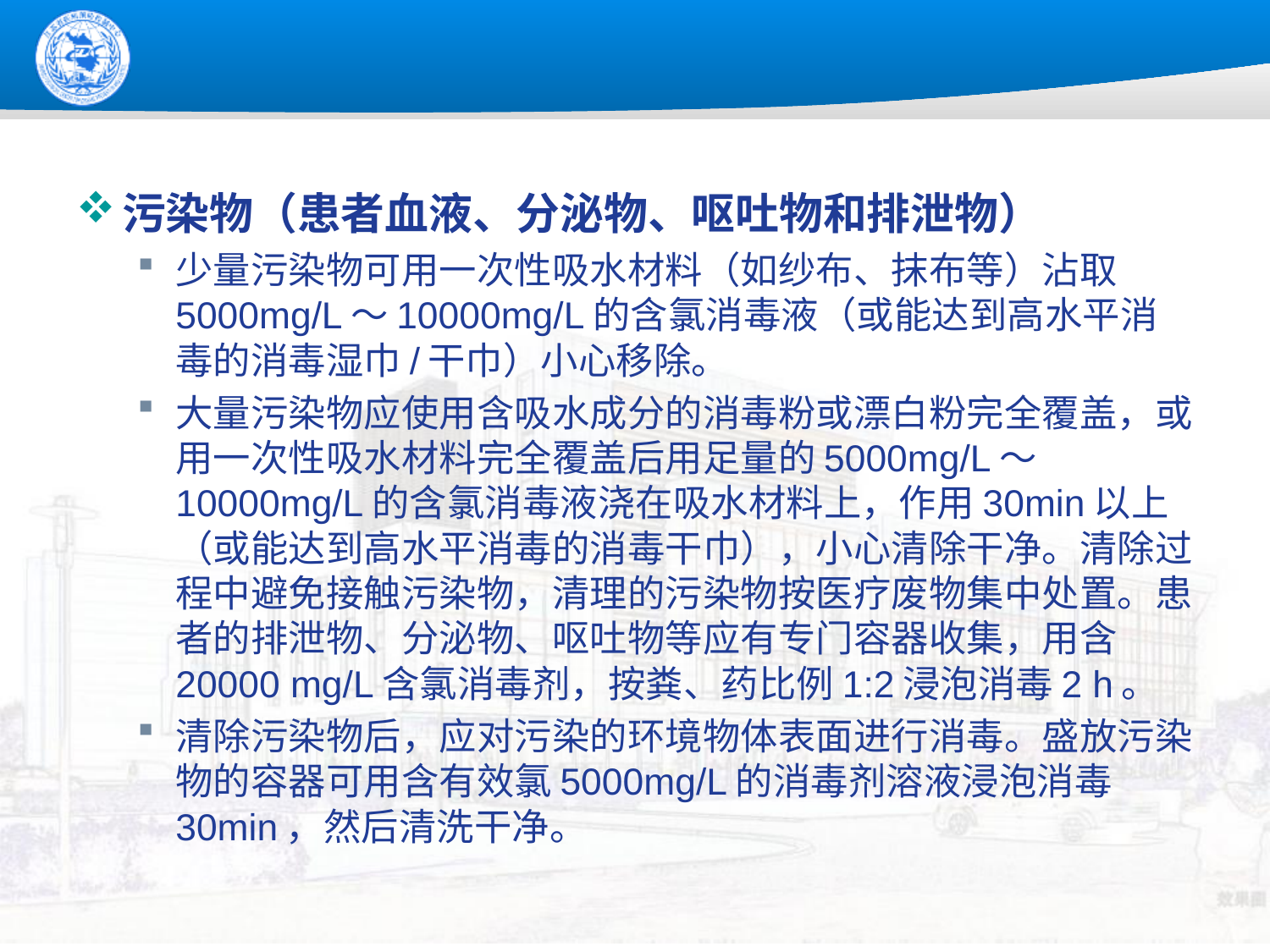

#
污染物（患者血液、分泌物、呕吐物和排泄物）
少量污染物可用一次性吸水材料（如纱布、抹布等）沾取5000mg/L～10000mg/L的含氯消毒液（或能达到高水平消毒的消毒湿巾/干巾）小心移除。
大量污染物应使用含吸水成分的消毒粉或漂白粉完全覆盖，或用一次性吸水材料完全覆盖后用足量的5000mg/L～10000mg/L的含氯消毒液浇在吸水材料上，作用30min以上（或能达到高水平消毒的消毒干巾），小心清除干净。清除过程中避免接触污染物，清理的污染物按医疗废物集中处置。患者的排泄物、分泌物、呕吐物等应有专门容器收集，用含20000 mg/L含氯消毒剂，按粪、药比例1:2浸泡消毒2 h。
清除污染物后，应对污染的环境物体表面进行消毒。盛放污染物的容器可用含有效氯5000mg/L的消毒剂溶液浸泡消毒30min，然后清洗干净。